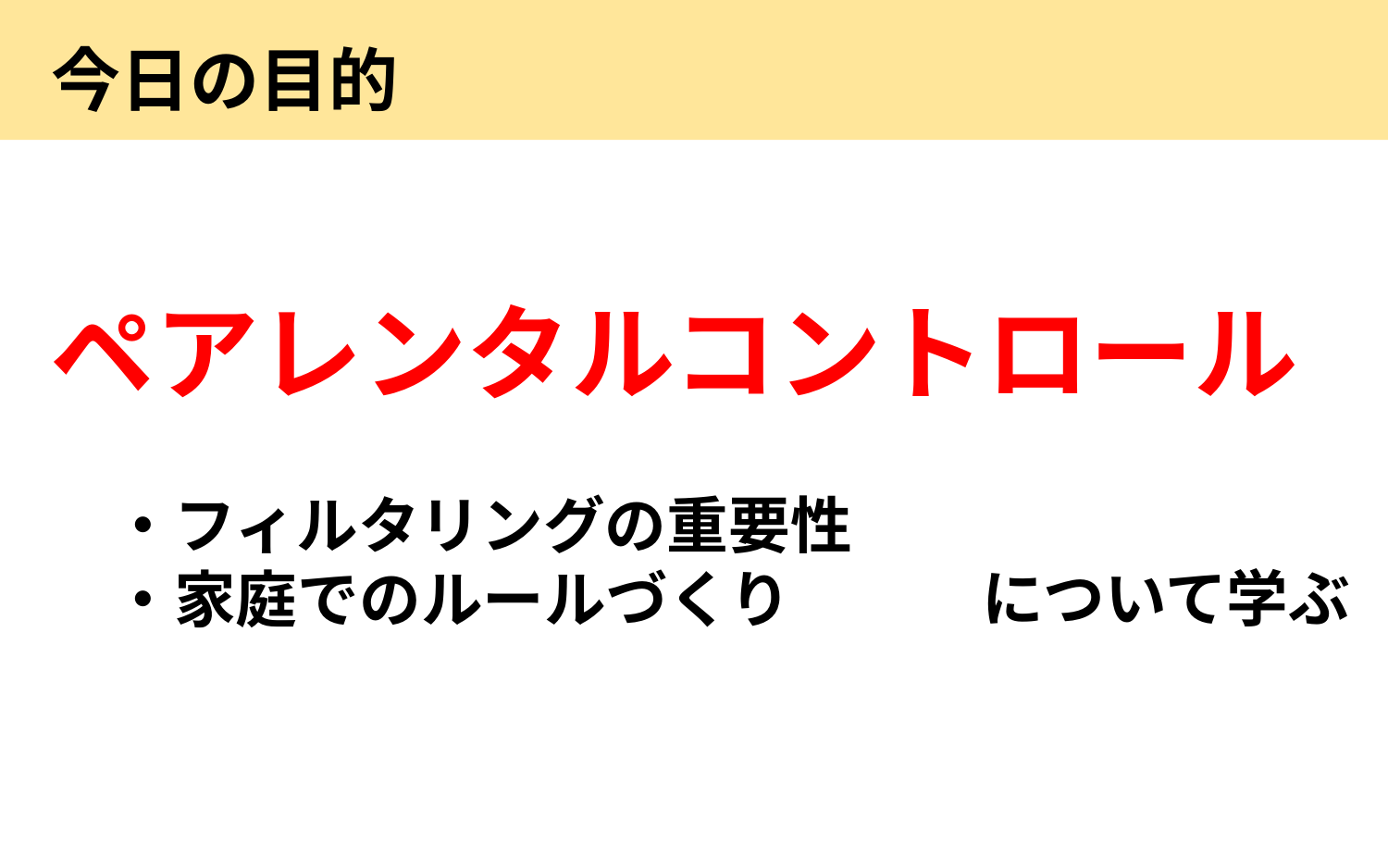

今日の目的
ペアレンタルコントロール

　・フィルタリングの重要性
　・家庭でのルールづくり
について学ぶ